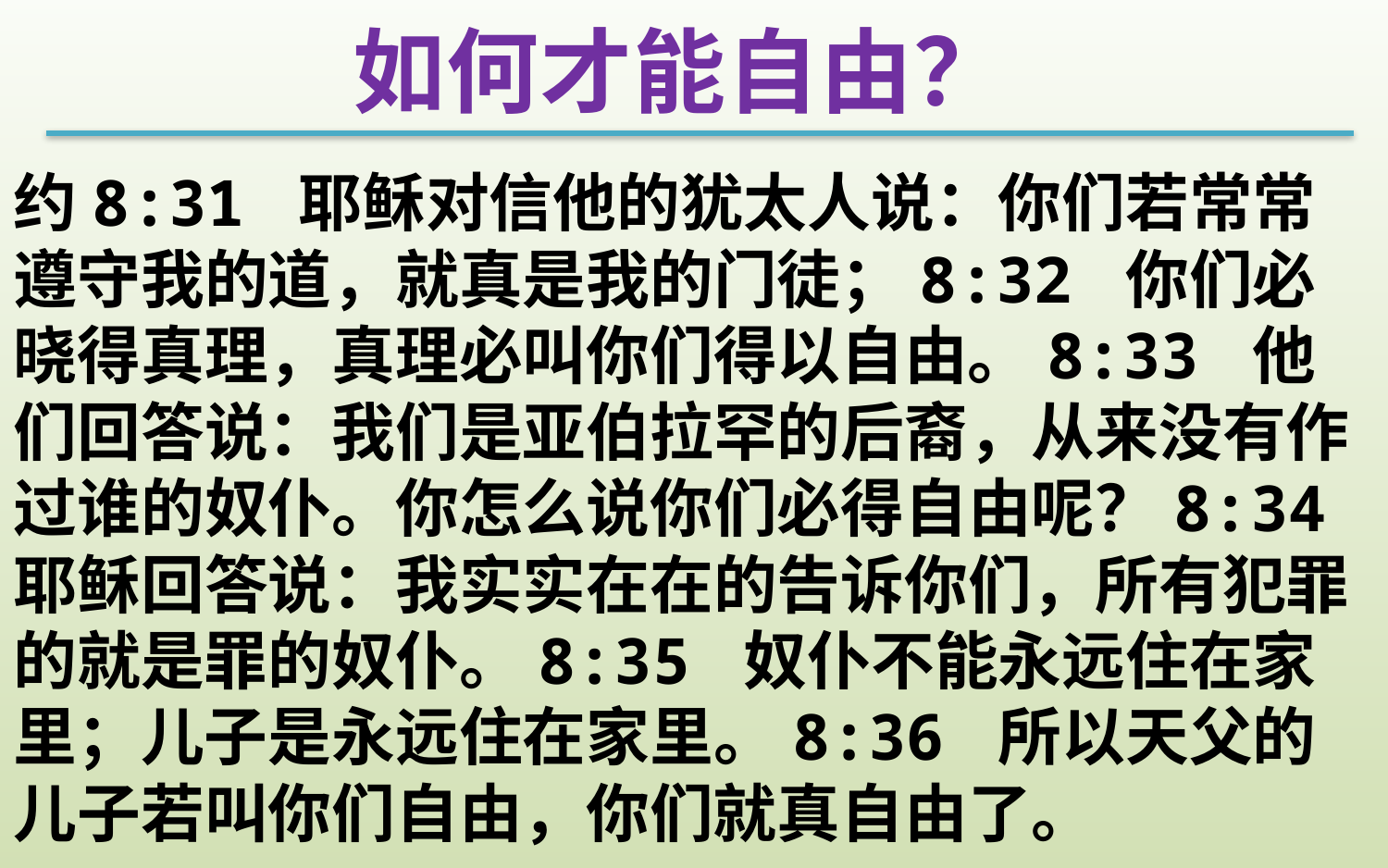

如何才能自由？
约8:31 耶稣对信他的犹太人说：你们若常常遵守我的道，就真是我的门徒；8:32 你们必晓得真理，真理必叫你们得以自由。8:33 他们回答说：我们是亚伯拉罕的后裔，从来没有作过谁的奴仆。你怎么说你们必得自由呢？8:34 耶稣回答说：我实实在在的告诉你们，所有犯罪的就是罪的奴仆。8:35 奴仆不能永远住在家里；儿子是永远住在家里。8:36 所以天父的儿子若叫你们自由，你们就真自由了。